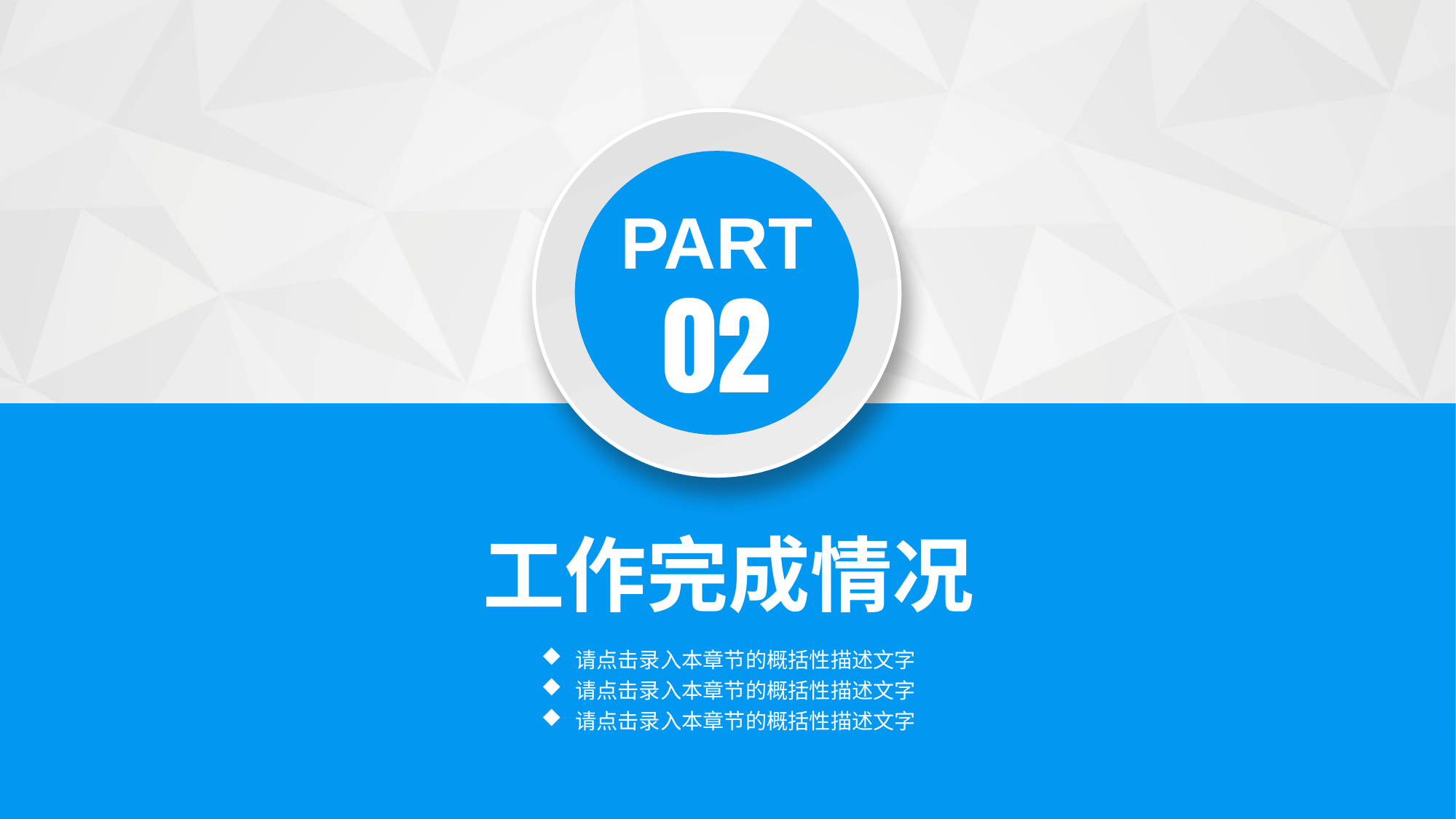

PART
02

工作完成情况
请点击录入本章节的概括性描述文字
请点击录入本章节的概括性描述文字
请点击录入本章节的概括性描述文字